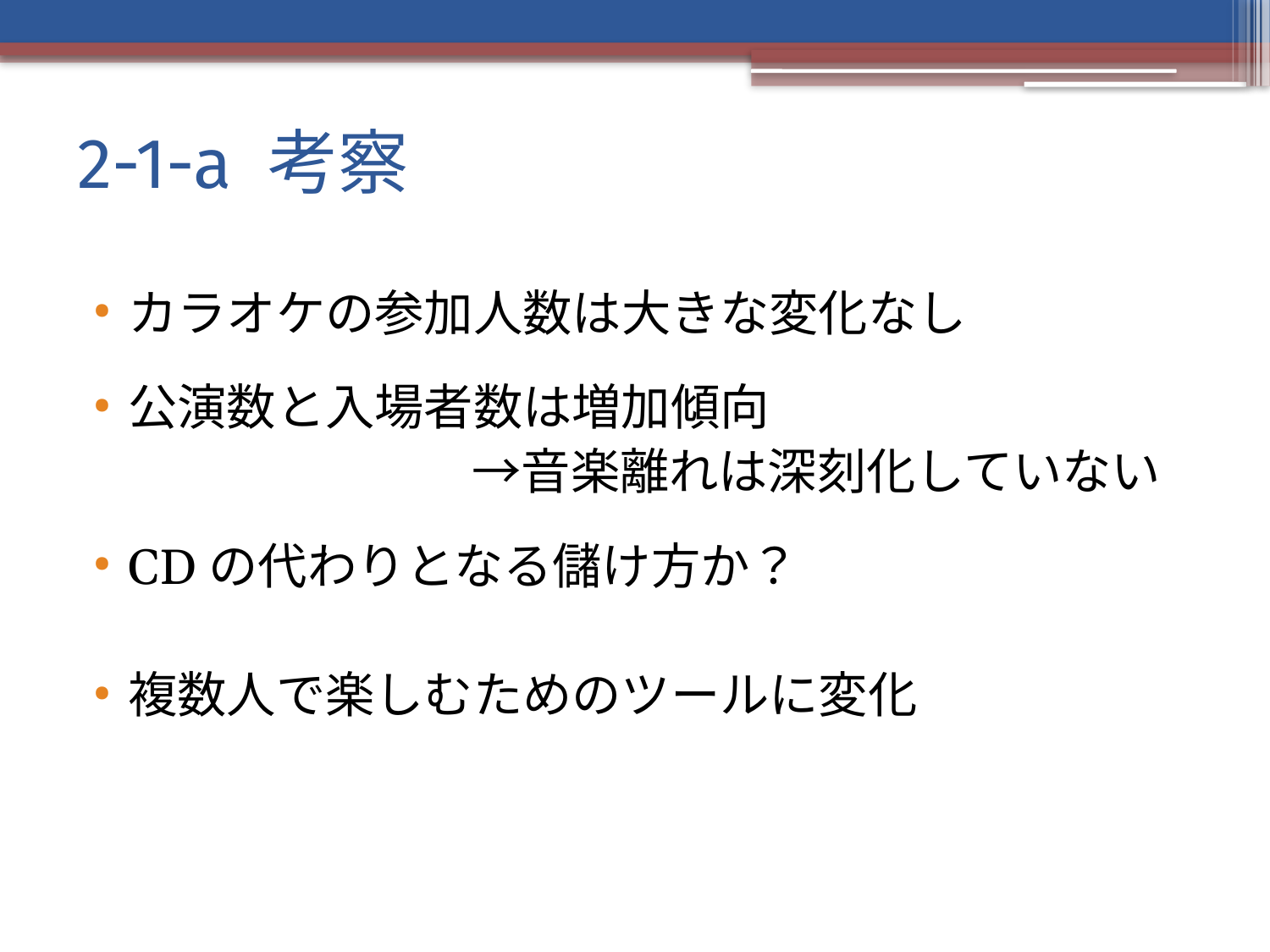

# 2-1-a 考察
カラオケの参加人数は大きな変化なし
公演数と入場者数は増加傾向
　　　　　　　　→音楽離れは深刻化していない
CDの代わりとなる儲け方か？

複数人で楽しむためのツールに変化